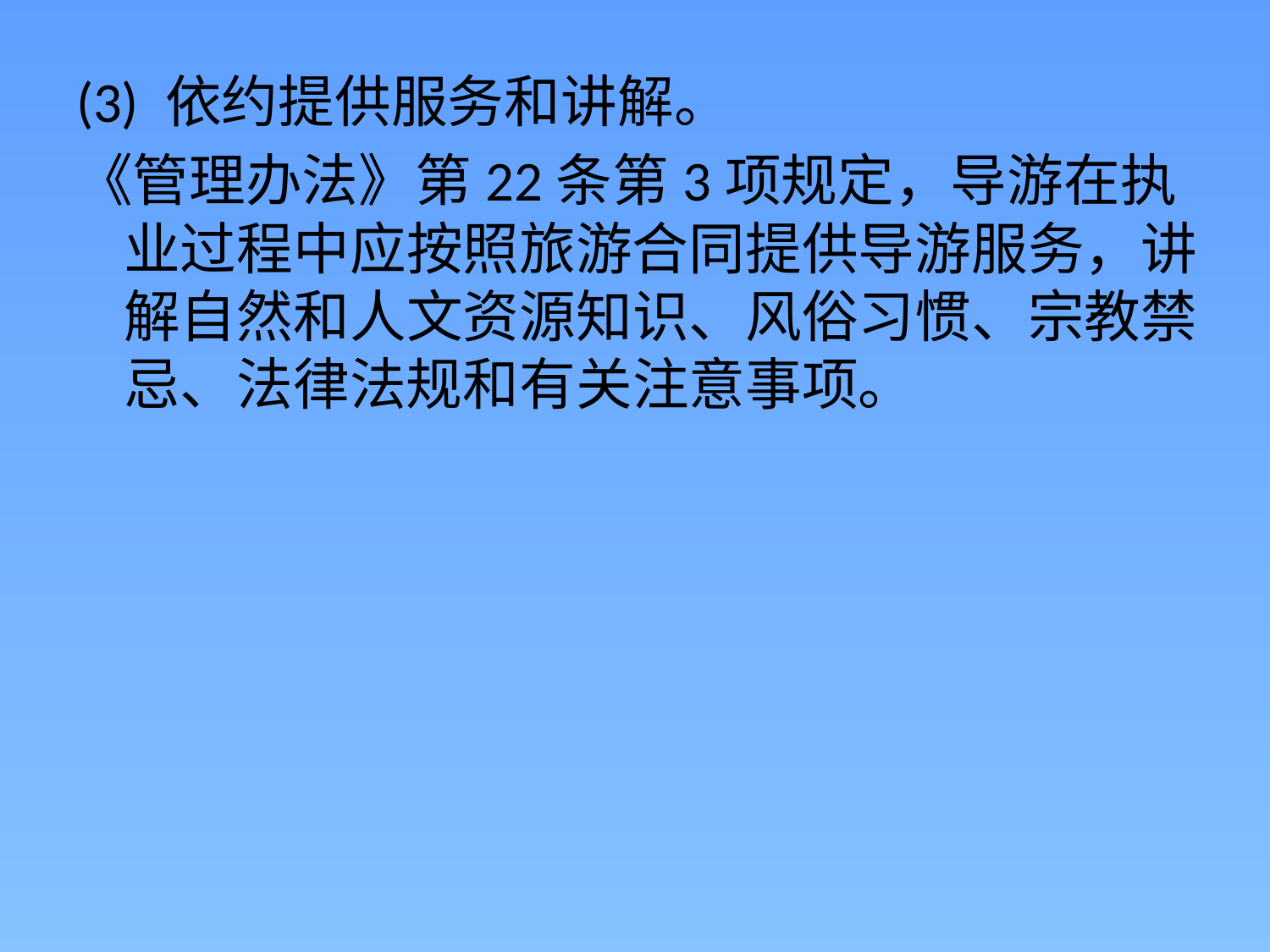

(3) 依约提供服务和讲解。
《管理办法》第22条第3项规定，导游在执 业过程中应按照旅游合同提供导游服务，讲解自然和人文资源知识、风俗习惯、宗教禁忌、法律法规和有关注意事项。